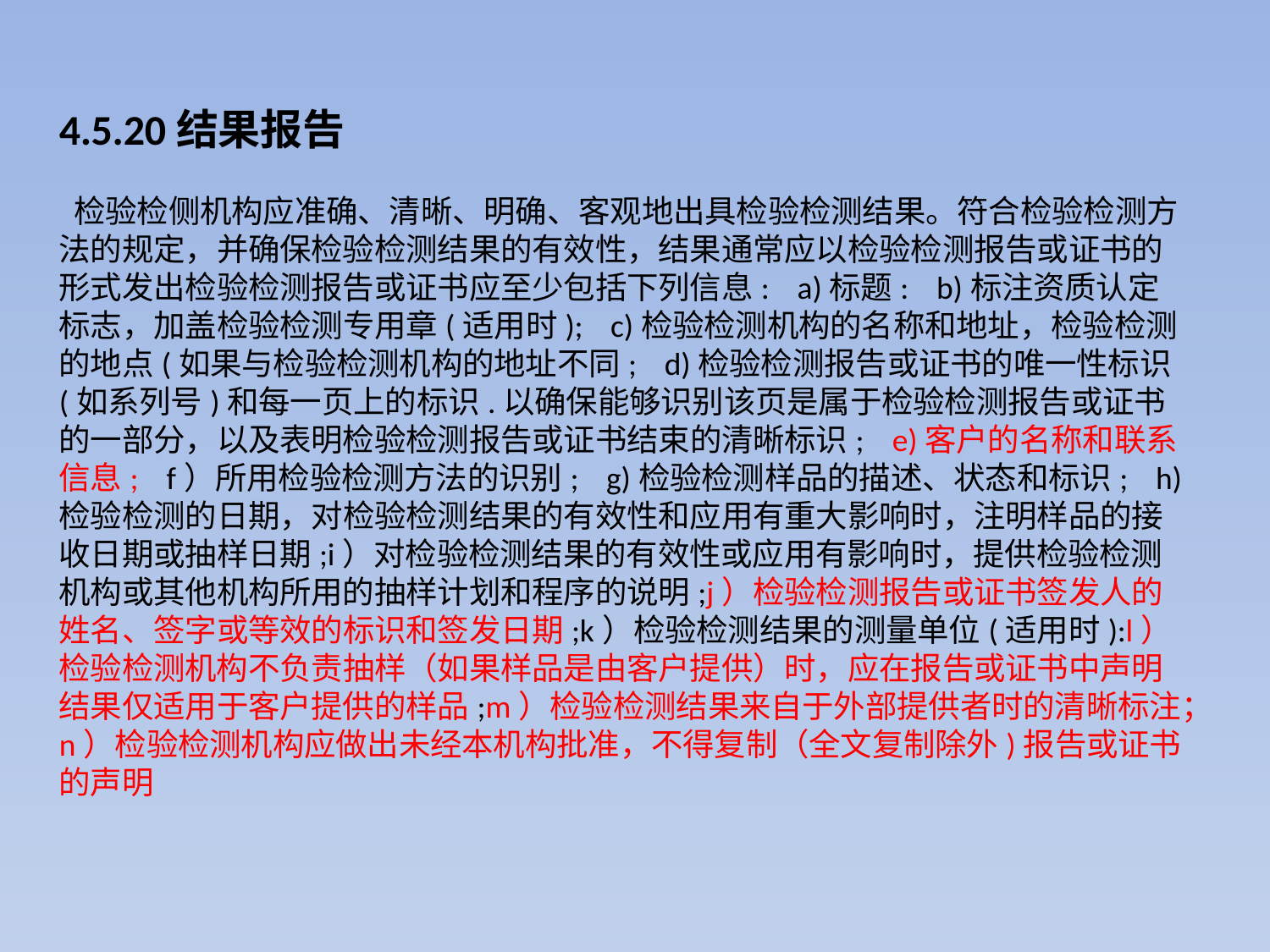

4.5.20结果报告

 检验检侧机构应准确、清晰、明确、客观地出具检验检测结果。符合检验检测方法的规定，并确保检验检测结果的有效性，结果通常应以检验检测报告或证书的形式发出检验检测报告或证书应至少包括下列信息:    a)标题:    b)标注资质认定标志，加盖检验检测专用章(适用时);    c)检验检测机构的名称和地址，检验检测的地点(如果与检验检测机构的地址不同;    d)检验检测报告或证书的唯一性标识(如系列号)和每一页上的标识.以确保能够识别该页是属于检验检测报告或证书的一部分，以及表明检验检测报告或证书结束的清晰标识;    e)客户的名称和联系信息;    f）所用检验检测方法的识别;    g)检验检测样品的描述、状态和标识;    h)检验检测的日期，对检验检测结果的有效性和应用有重大影响时，注明样品的接收日期或抽样日期;i）对检验检测结果的有效性或应用有影响时，提供检验检测机构或其他机构所用的抽样计划和程序的说明;j）检验检测报告或证书签发人的姓名、签字或等效的标识和签发日期;k）检验检测结果的测量单位(适用时):l）检验检测机构不负责抽样（如果样品是由客户提供）时，应在报告或证书中声明结果仅适用于客户提供的样品;m）检验检测结果来自于外部提供者时的清晰标注；n）检验检测机构应做出未经本机构批准，不得复制（全文复制除外)报告或证书的声明